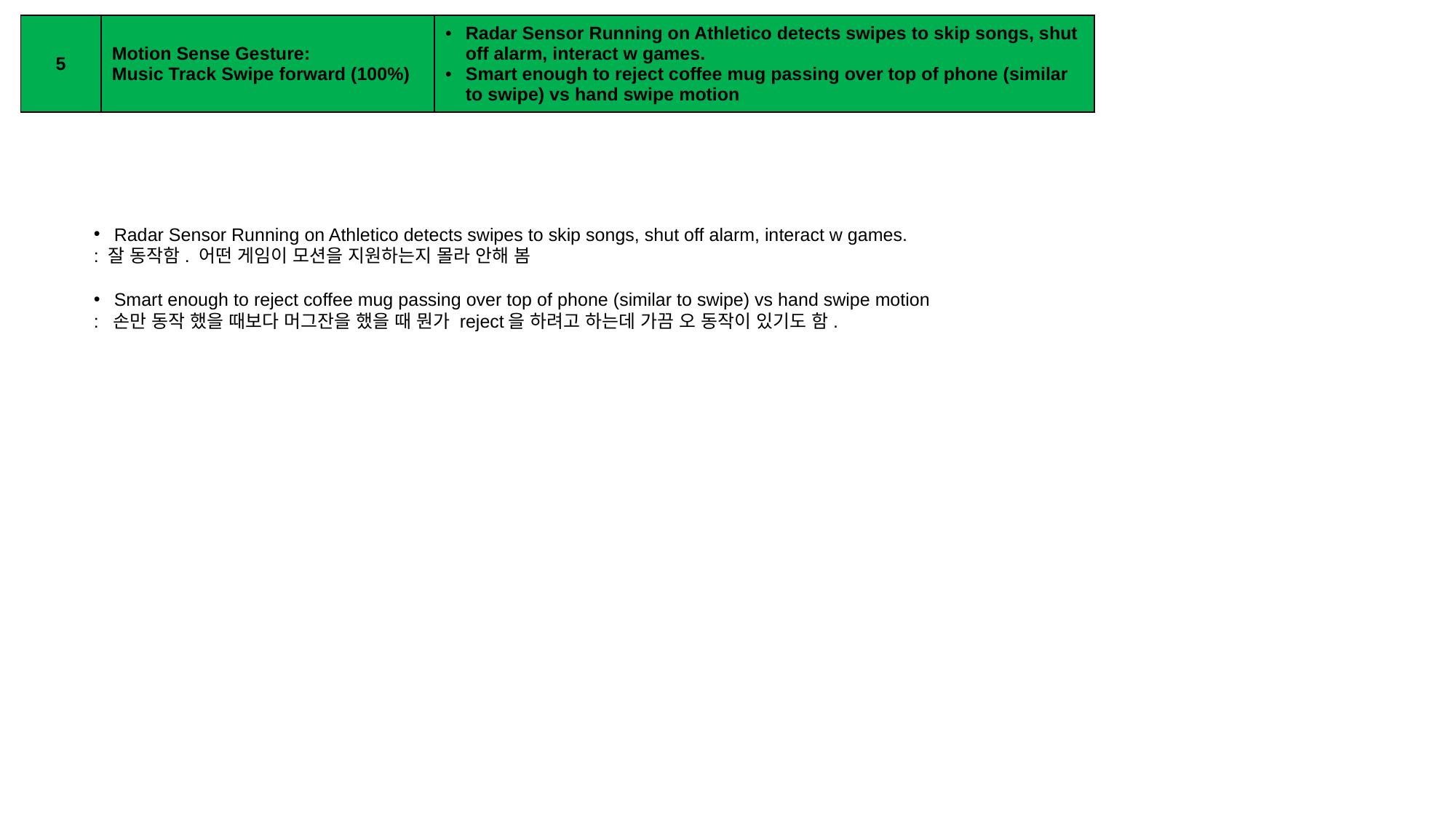

| 5 | Motion Sense Gesture: Music Track Swipe forward (100%) | Radar Sensor Running on Athletico detects swipes to skip songs, shut off alarm, interact w games. Smart enough to reject coffee mug passing over top of phone (similar to swipe) vs hand swipe motion |
| --- | --- | --- |
Radar Sensor Running on Athletico detects swipes to skip songs, shut off alarm, interact w games.
: 잘 동작함. 어떤 게임이 모션을 지원하는지 몰라 안해 봄

Smart enough to reject coffee mug passing over top of phone (similar to swipe) vs hand swipe motion
:  손만 동작 했을 때보다 머그잔을 했을 때 뭔가 reject을 하려고 하는데 가끔 오 동작이 있기도 함.